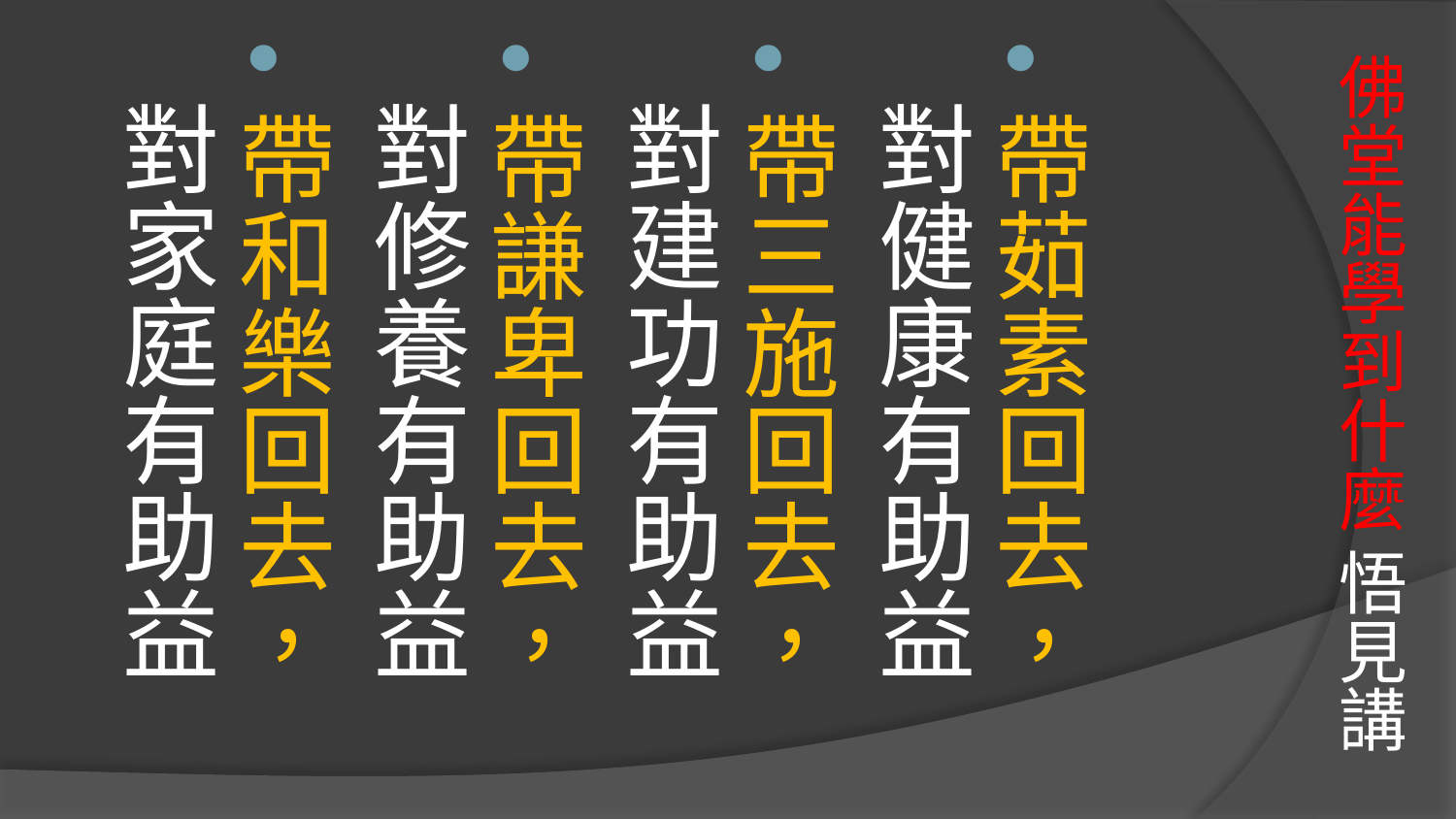

帶茹素回去， 對健康有助益
帶三施回去， 對建功有助益
帶謙卑回去， 對修養有助益
帶和樂回去， 對家庭有助益

# 佛堂能學到什麼 悟見講